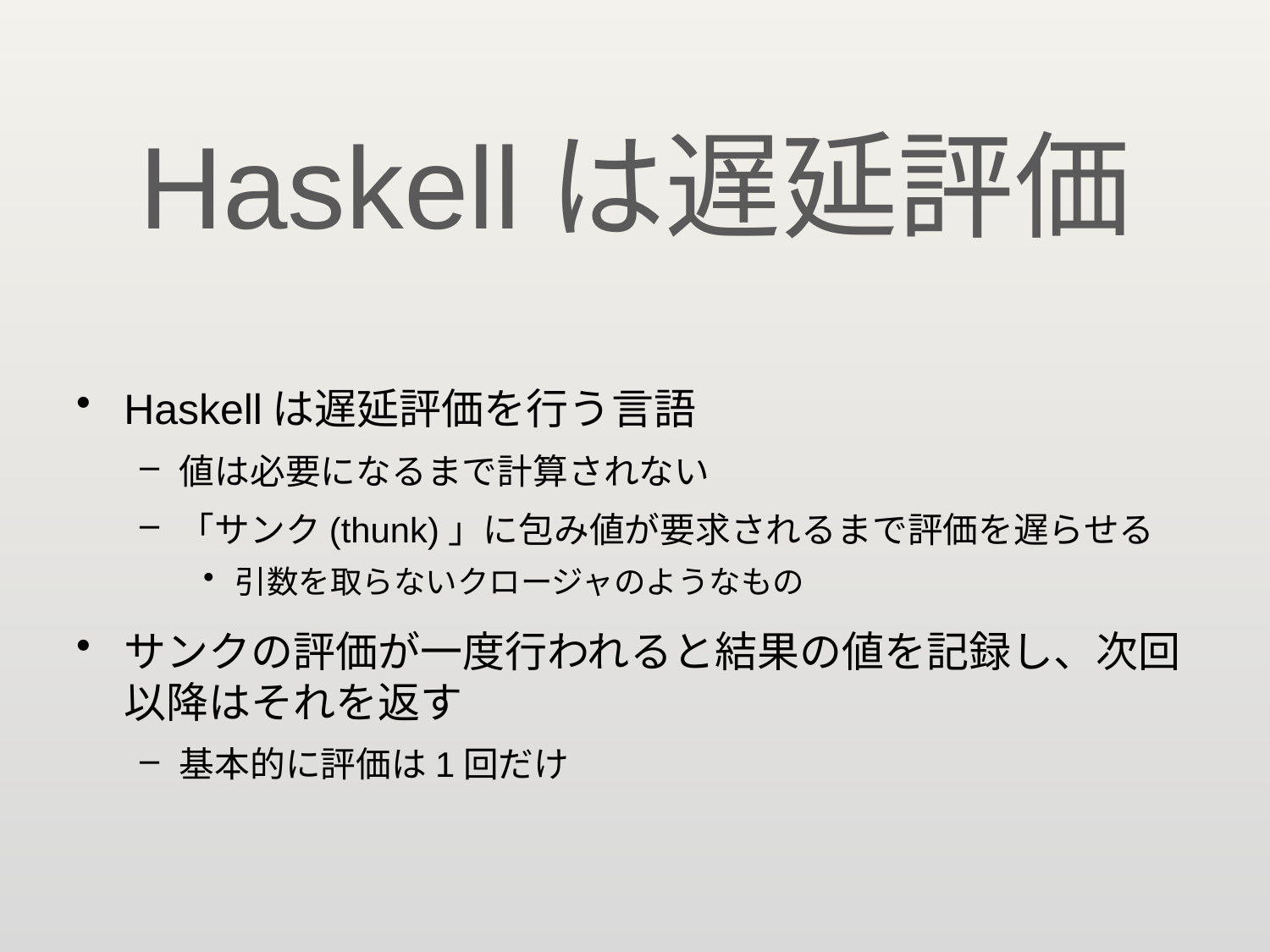

# Haskellは遅延評価
Haskellは遅延評価を行う言語
値は必要になるまで計算されない
「サンク(thunk)」に包み値が要求されるまで評価を遅らせる
引数を取らないクロージャのようなもの
サンクの評価が一度行われると結果の値を記録し、次回以降はそれを返す
基本的に評価は1回だけ